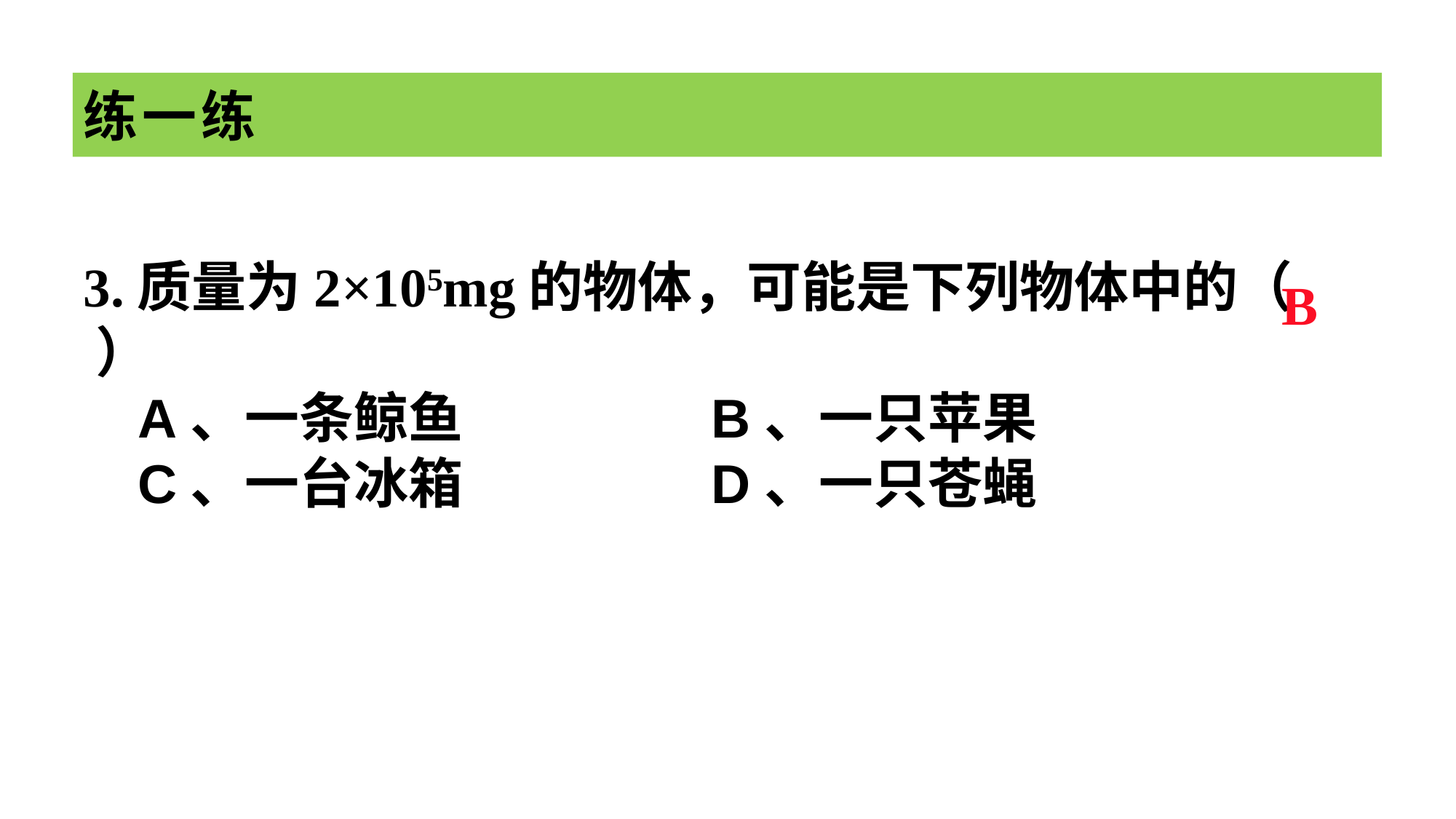

# 练一练
3.质量为2×105mg的物体，可能是下列物体中的（     ）
    A、一条鲸鱼                   B、一只苹果
    C、一台冰箱                   D、一只苍蝇
B